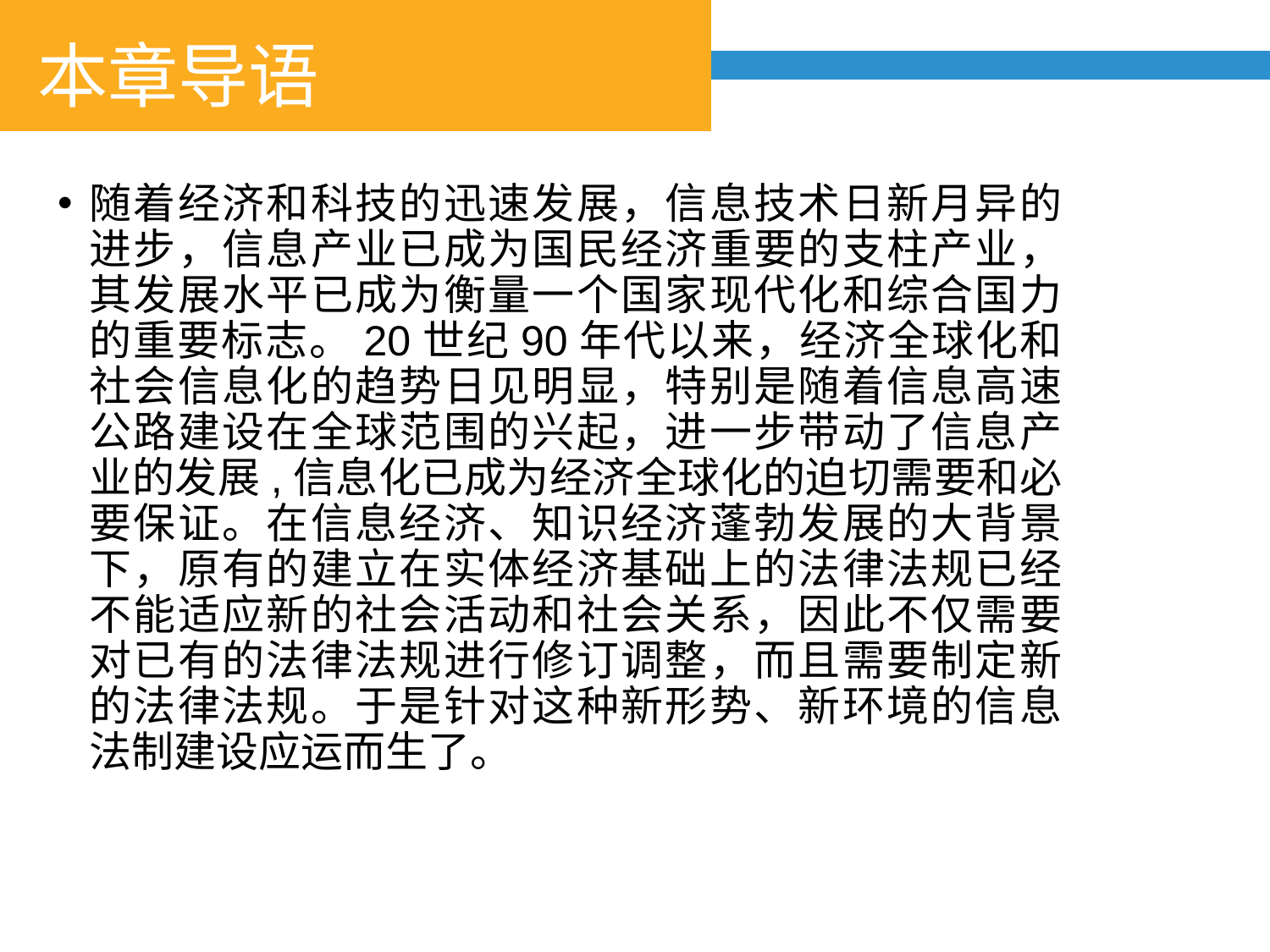

本章导语
随着经济和科技的迅速发展，信息技术日新月异的进步，信息产业已成为国民经济重要的支柱产业，其发展水平已成为衡量一个国家现代化和综合国力的重要标志。20世纪90年代以来，经济全球化和社会信息化的趋势日见明显，特别是随着信息高速公路建设在全球范围的兴起，进一步带动了信息产业的发展,信息化已成为经济全球化的迫切需要和必要保证。在信息经济、知识经济蓬勃发展的大背景下，原有的建立在实体经济基础上的法律法规已经不能适应新的社会活动和社会关系，因此不仅需要对已有的法律法规进行修订调整，而且需要制定新的法律法规。于是针对这种新形势、新环境的信息法制建设应运而生了。